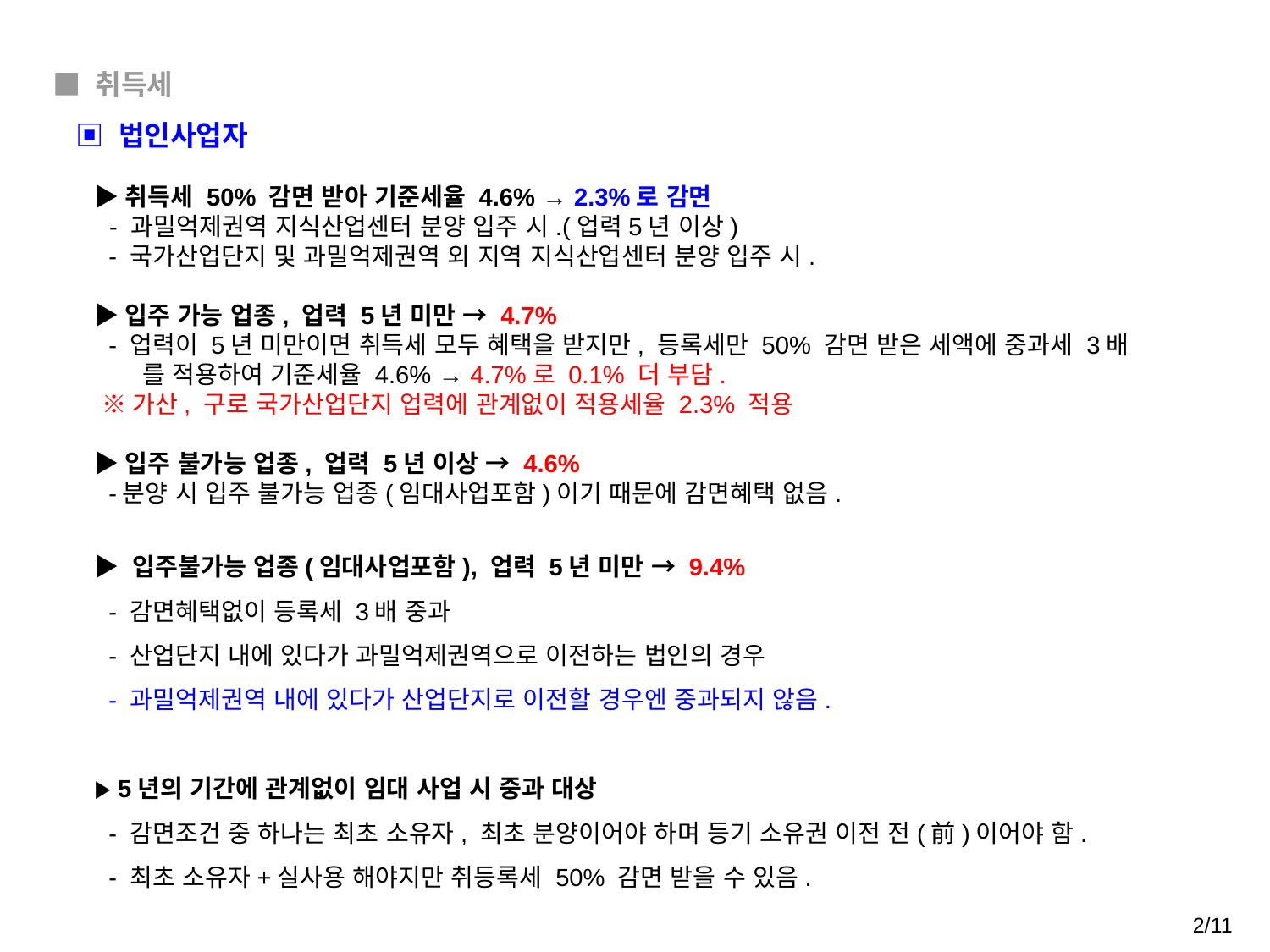

# ■ 취득세
   ▣ 법인사업자

      ▶취득세 50% 감면 받아 기준세율 4.6% → 2.3%로 감면
        - 과밀억제권역 지식산업센터 분양 입주 시.(업력5년 이상)
        - 국가산업단지 및 과밀억제권역 외 지역 지식산업센터 분양 입주 시.

      ▶입주 가능 업종, 업력 5년 미만 → 4.7%
        - 업력이 5년 미만이면 취득세 모두 혜택을 받지만, 등록세만 50% 감면 받은 세액에 중과세 3배
            를 적용하여 기준세율 4.6% → 4.7%로 0.1% 더 부담.
       ※가산, 구로 국가산업단지 업력에 관계없이 적용세율 2.3% 적용

      ▶입주 불가능 업종, 업력 5년 이상 → 4.6%
        -분양 시 입주 불가능 업종(임대사업포함)이기 때문에 감면혜택 없음.

      ▶ 입주불가능 업종(임대사업포함), 업력 5년 미만 → 9.4%
        - 감면혜택없이 등록세 3배 중과
        - 산업단지 내에 있다가 과밀억제권역으로 이전하는 법인의 경우
        - 과밀억제권역 내에 있다가 산업단지로 이전할 경우엔 중과되지 않음.

      ▶ 5년의 기간에 관계없이 임대 사업 시 중과 대상
        - 감면조건 중 하나는 최초 소유자, 최초 분양이어야 하며 등기 소유권 이전 전(前)이어야 함.
        - 최초 소유자+실사용 해야지만 취등록세 50% 감면 받을 수 있음.
2/11